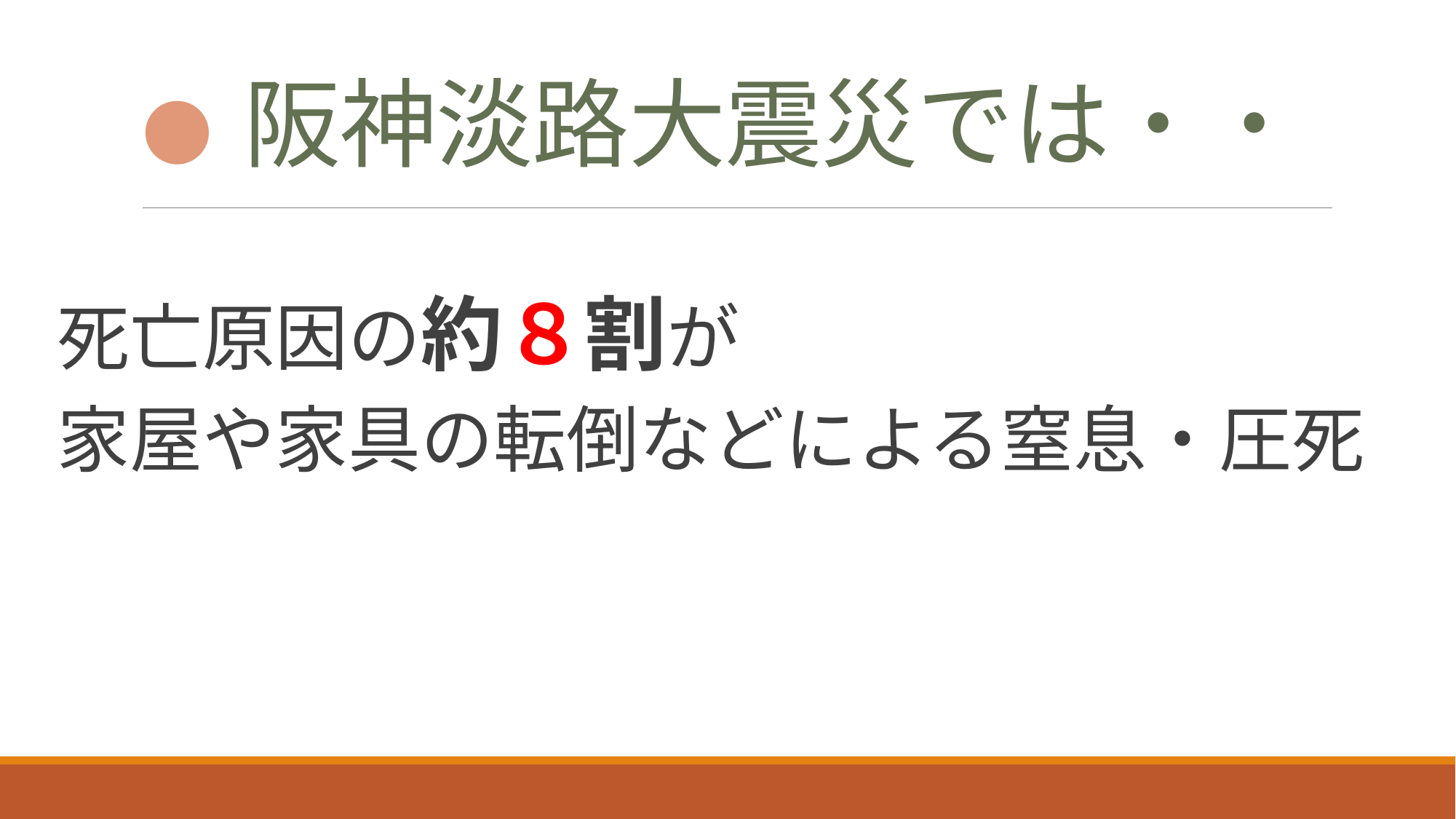

# ● 阪神淡路大震災では・・
死亡原因の約８割が
家屋や家具の転倒などによる窒息・圧死